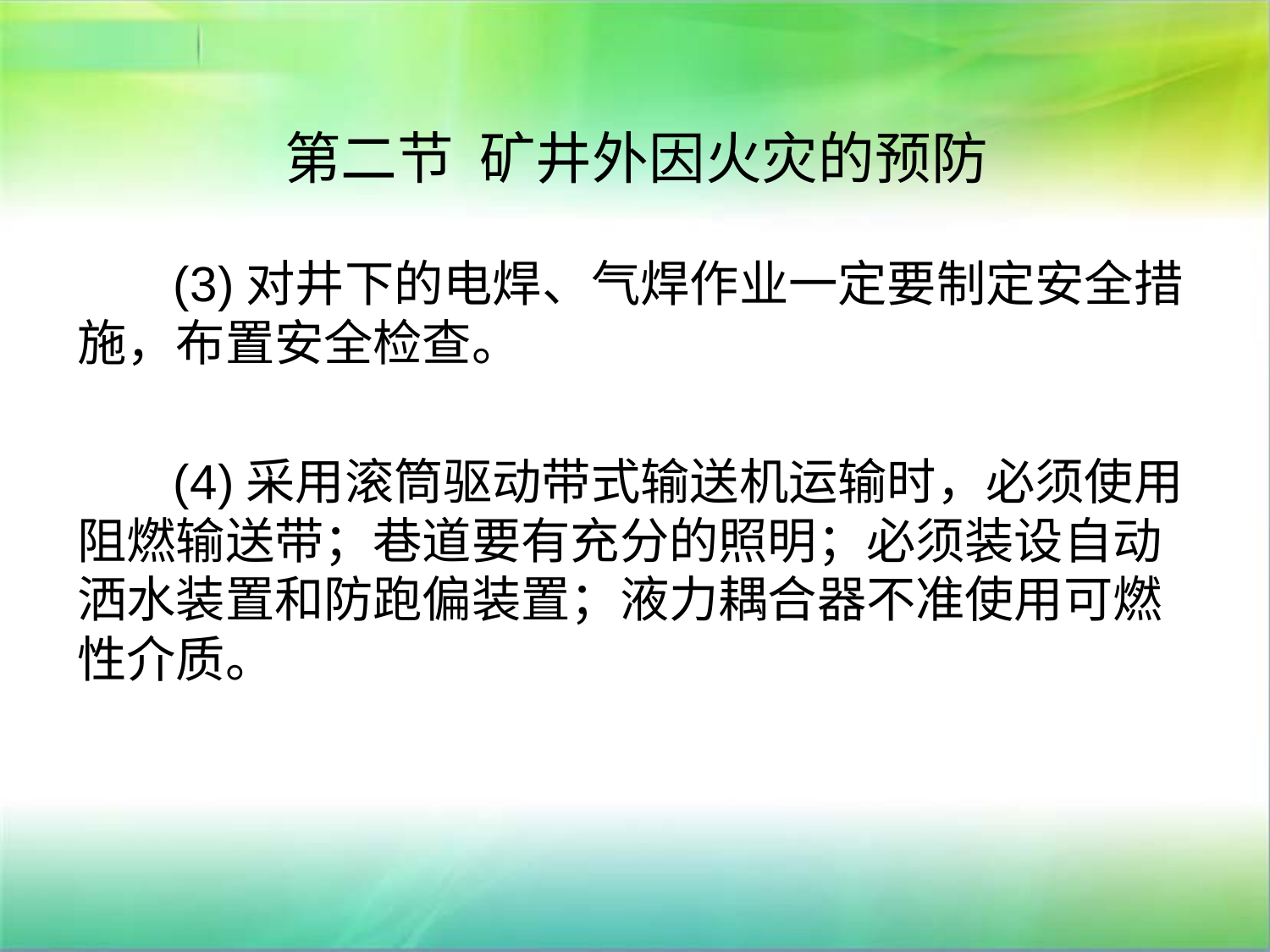

# 第二节  矿井外因火灾的预防
       (3)对井下的电焊、气焊作业一定要制定安全措施，布置安全检查。

       (4)采用滚筒驱动带式输送机运输时，必须使用阻燃输送带；巷道要有充分的照明；必须装设自动洒水装置和防跑偏装置；液力耦合器不准使用可燃性介质。